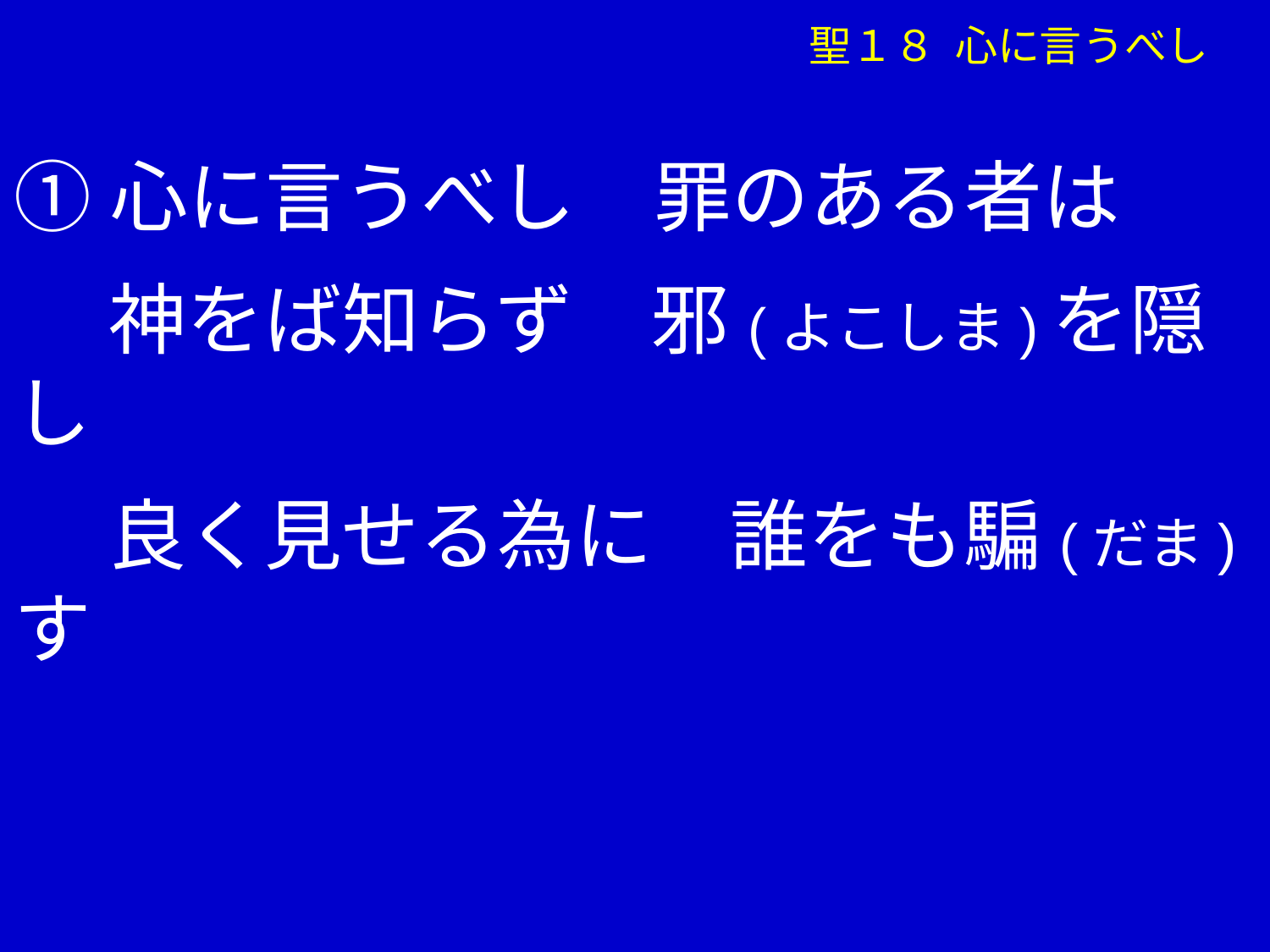

聖１８  心に言うべし
①心に言うべし　罪のある者は
　 神をば知らず　邪(よこしま)を隠し
　 良く見せる為に　誰をも騙(だま)す